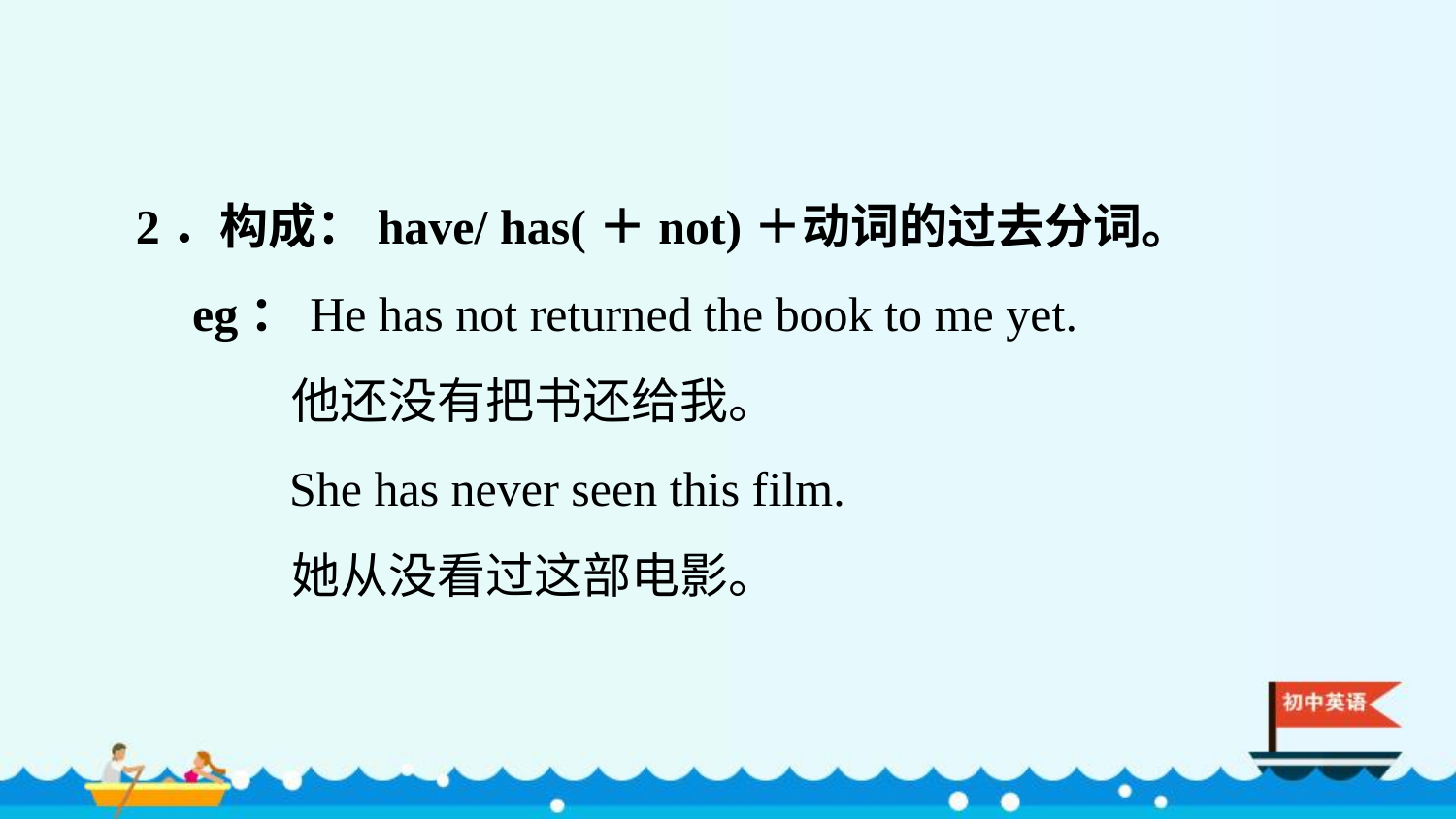

2．构成：have/ has(＋not)＋动词的过去分词。
eg：He has not returned the book to me yet.
        他还没有把书还给我。
        She has never seen this film.
        她从没看过这部电影。